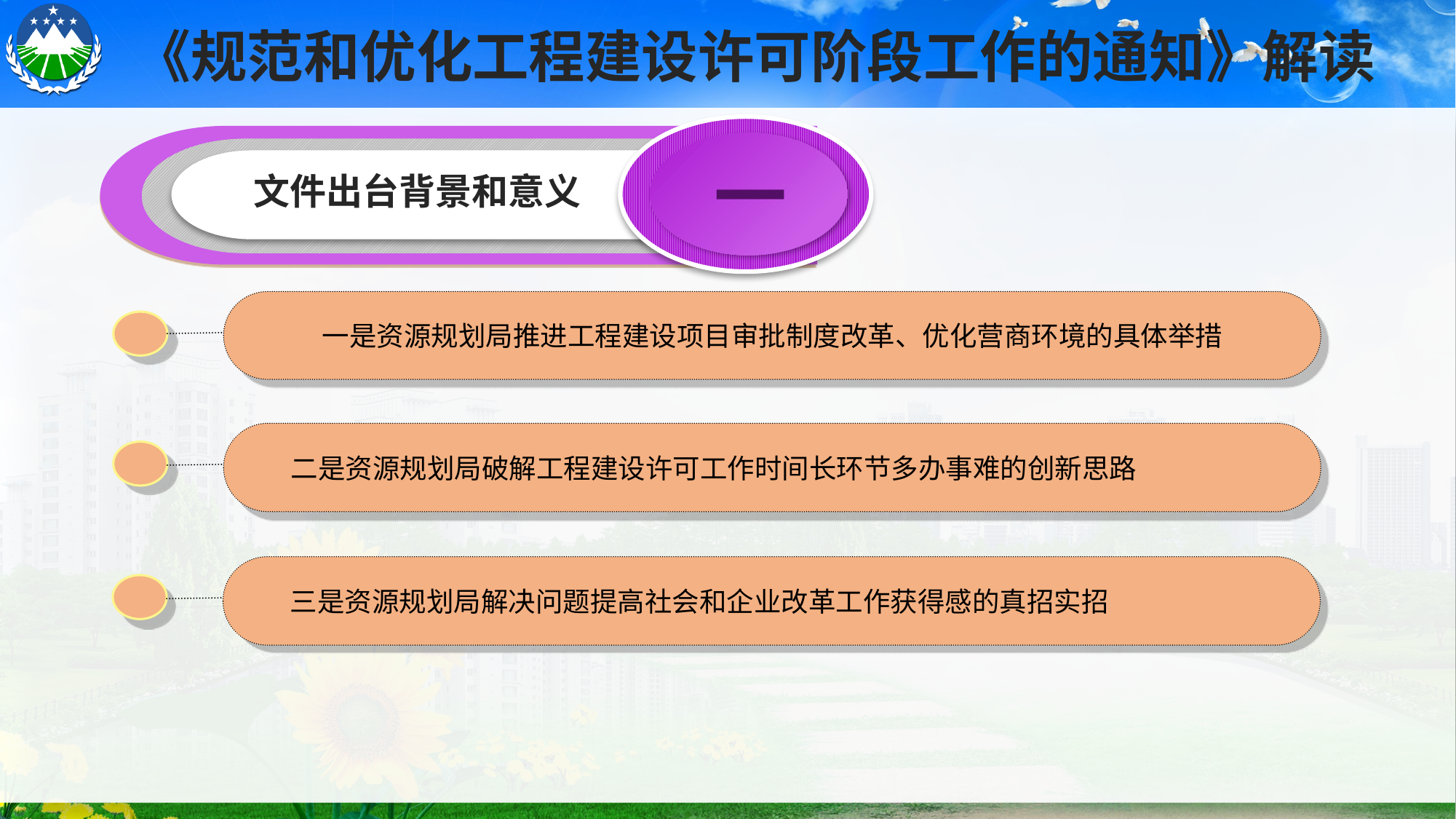

《规范和优化工程建设许可阶段工作的通知》解读

一
文件出台背景和意义
一是资源规划局推进工程建设项目审批制度改革、优化营商环境的具体举措

      二是资源规划局破解工程建设许可工作时间长环节多办事难的创新思路

      三是资源规划局解决问题提高社会和企业改革工作获得感的真招实招